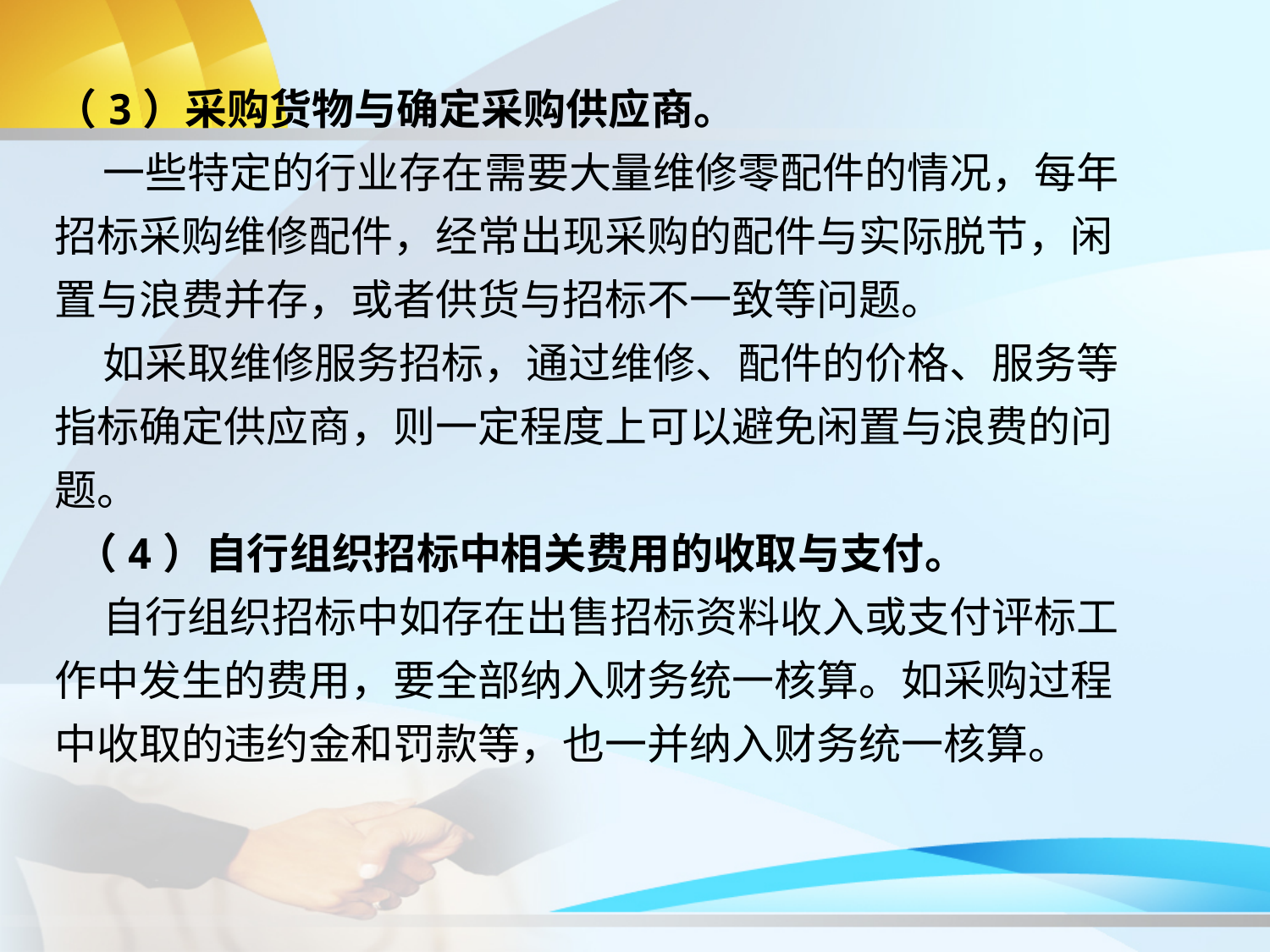

（3）采购货物与确定采购供应商。
    一些特定的行业存在需要大量维修零配件的情况，每年招标采购维修配件，经常出现采购的配件与实际脱节，闲置与浪费并存，或者供货与招标不一致等问题。
    如采取维修服务招标，通过维修、配件的价格、服务等指标确定供应商，则一定程度上可以避免闲置与浪费的问题。
 （4）自行组织招标中相关费用的收取与支付。
    自行组织招标中如存在出售招标资料收入或支付评标工作中发生的费用，要全部纳入财务统一核算。如采购过程中收取的违约金和罚款等，也一并纳入财务统一核算。